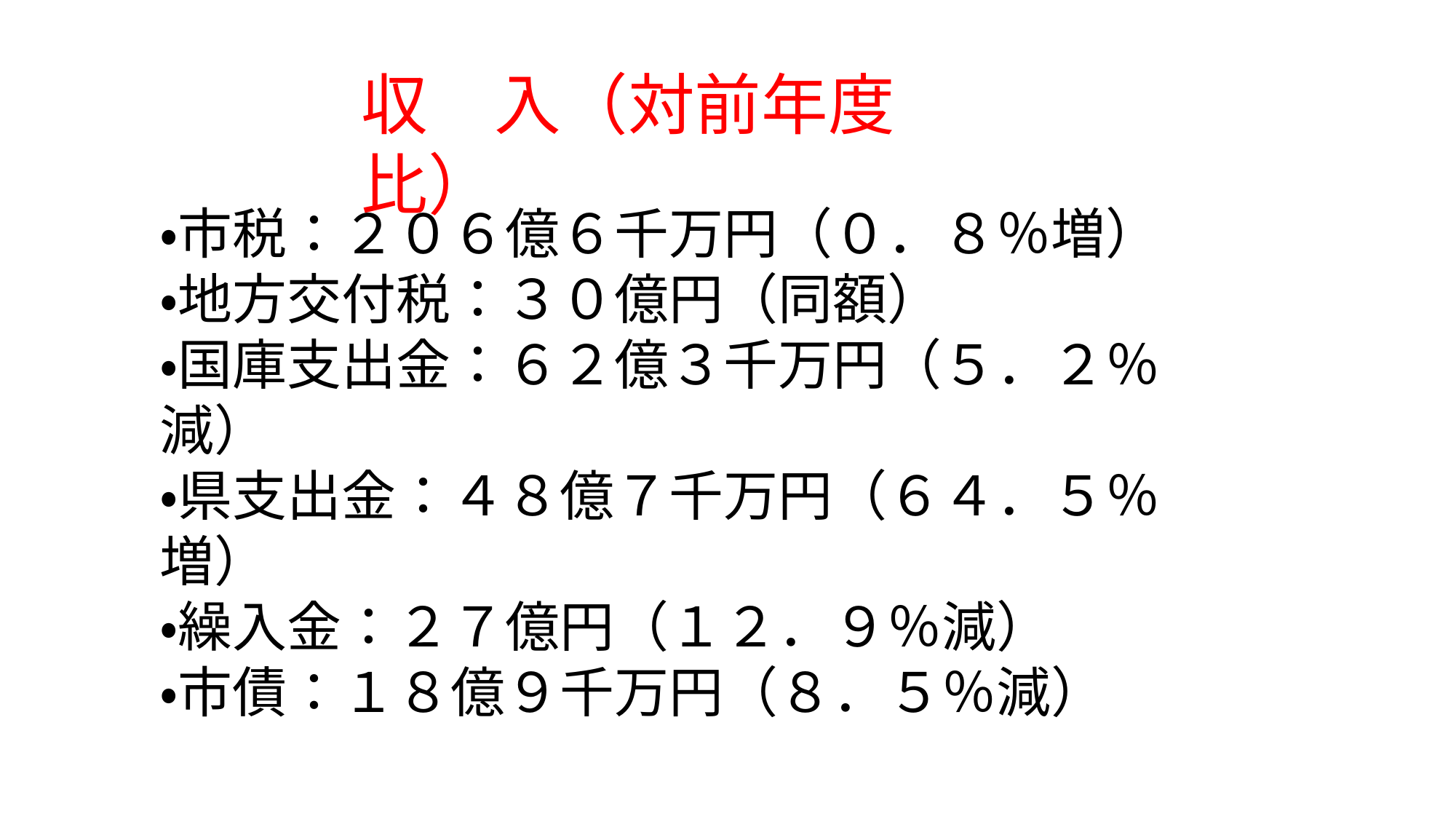

収　入（対前年度比）
・市税：２０６億６千万円（０．８％増）
・地方交付税：３０億円（同額）
・国庫支出金：６２億３千万円（５．２％減）
・県支出金：４８億７千万円（６４．５％増）
・繰入金：２７億円（１２．９％減）
・市債：１８億９千万円（８．５％減）